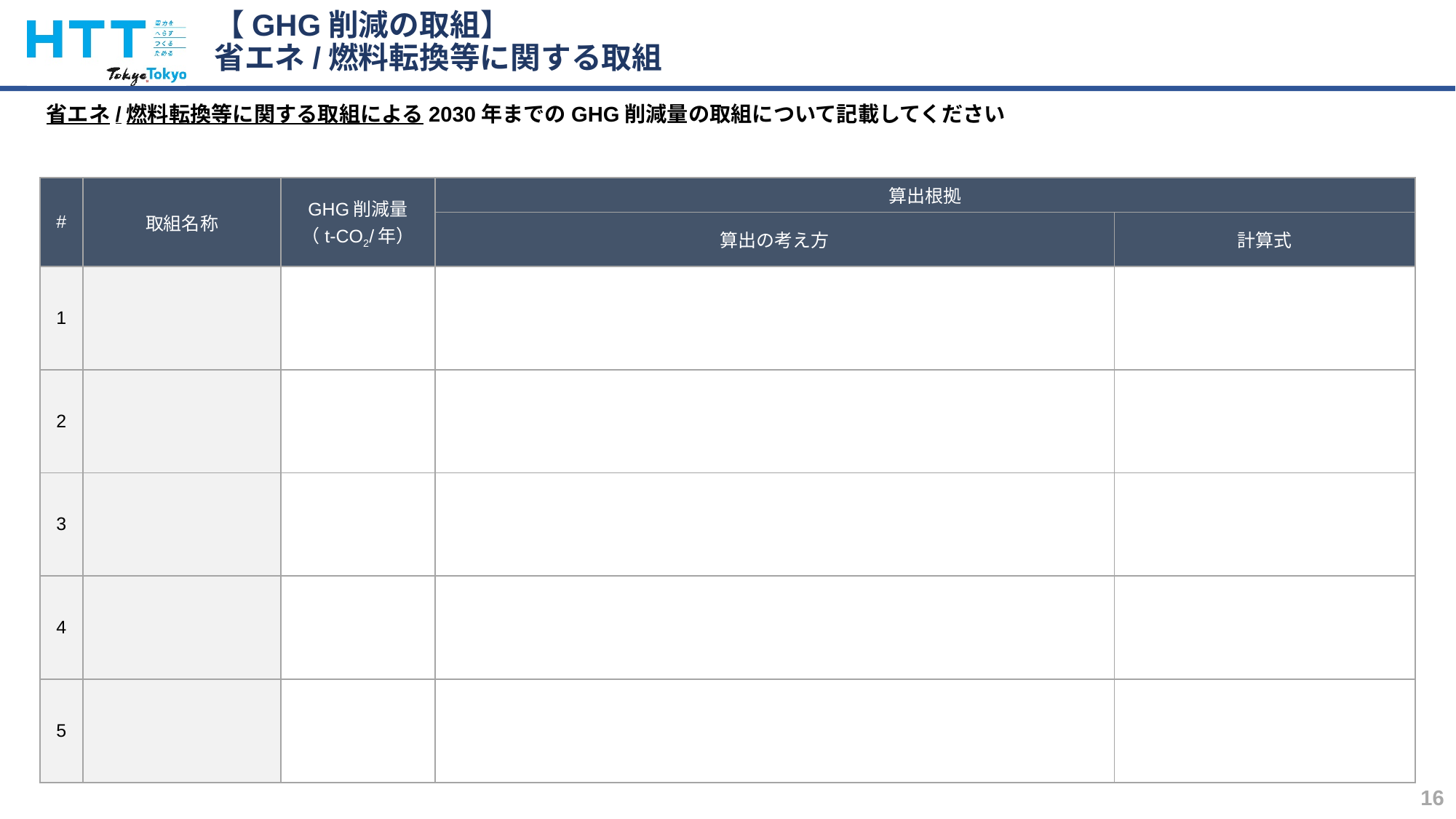

# 【GHG削減の取組】 省エネ/燃料転換等に関する取組
省エネ/燃料転換等に関する取組による2030年までのGHG削減量の取組について記載してください
| # | 取組名称 | GHG削減量 （t-CO2/年） | 算出根拠 |  |
| --- | --- | --- | --- | --- |
|  |  |  | 算出の考え方 | 計算式 |
| 1 |  |  |  |  |
| 2 |  |  |  |  |
| 3 |  |  |  |  |
| 4 |  |  |  |  |
| 5 |  |  |  |  |
16